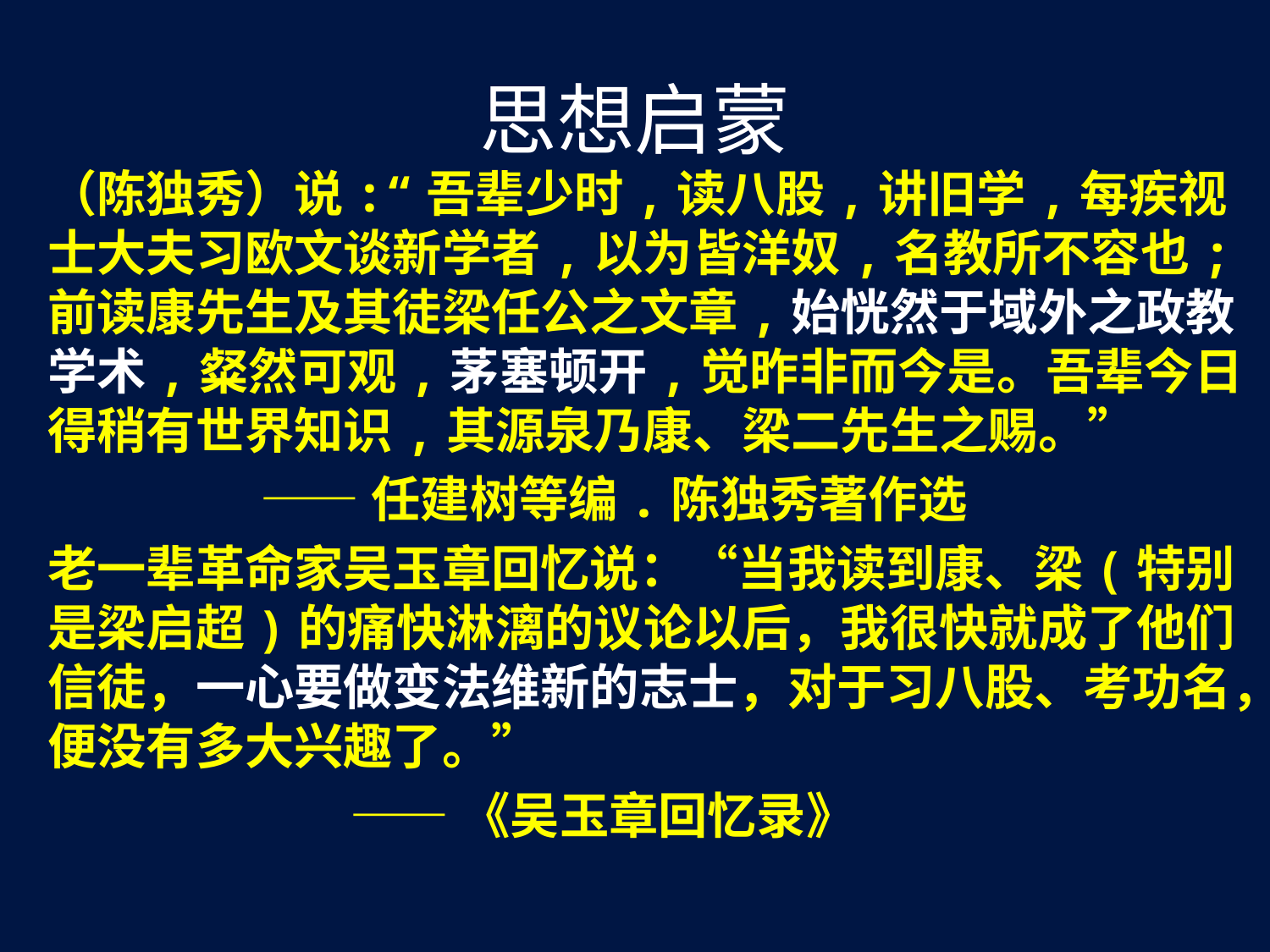

# 思想启蒙
（陈独秀）说:“吾辈少时,读八股,讲旧学,每疾视士大夫习欧文谈新学者,以为皆洋奴,名教所不容也;前读康先生及其徒梁任公之文章,始恍然于域外之政教学术,粲然可观,茅塞顿开,觉昨非而今是。吾辈今日得稍有世界知识,其源泉乃康、梁二先生之赐。”
                   ——任建树等编.陈独秀著作选
老一辈革命家吴玉章回忆说：“当我读到康、梁(特别是梁启超)的痛快淋漓的议论以后，我很快就成了他们信徒，一心要做变法维新的志士，对于习八股、考功名，便没有多大兴趣了。”
                           ——《吴玉章回忆录》